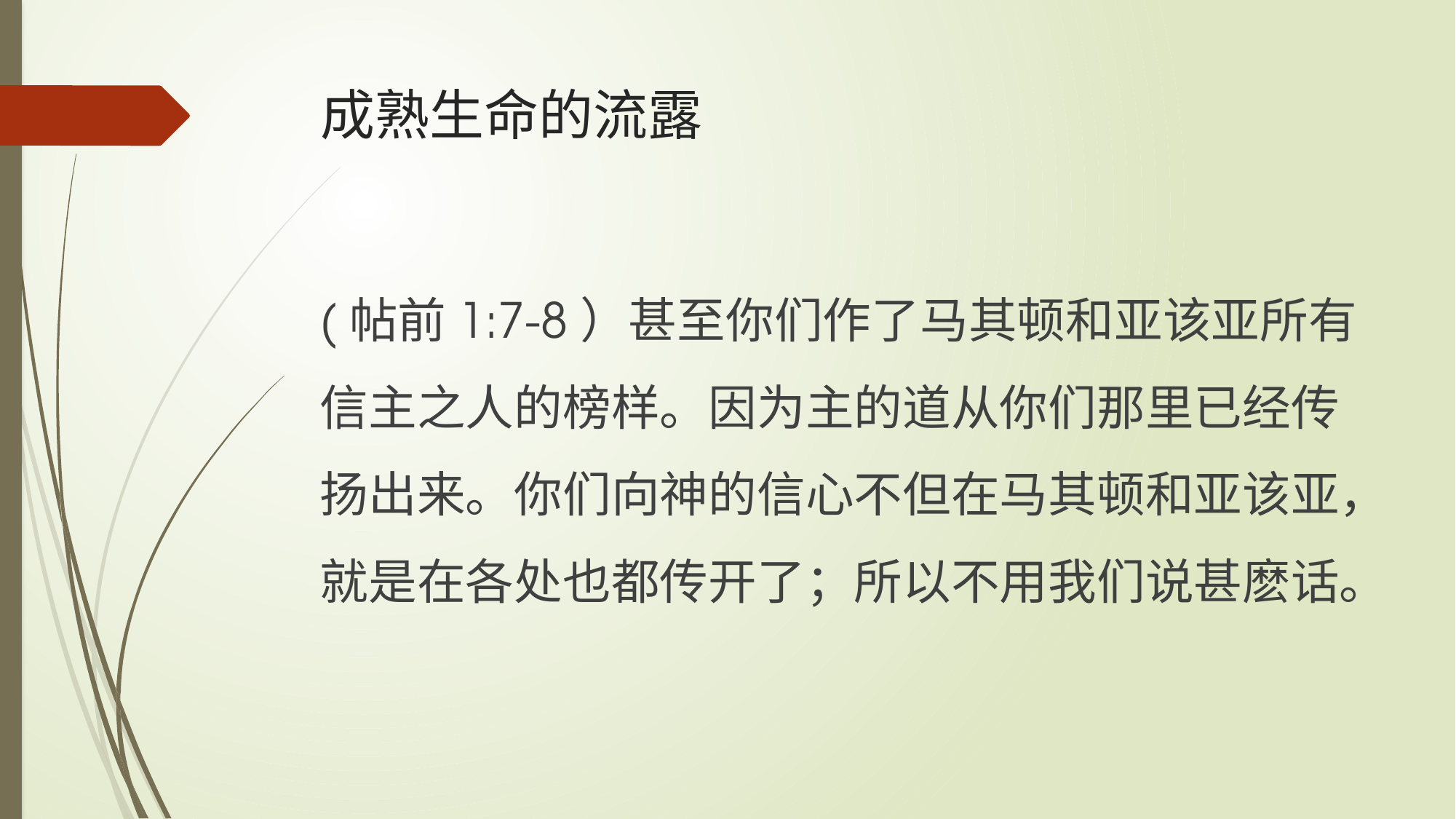

# 成熟生命的流露
(帖前1:7-8）甚至你们作了马其顿和亚该亚所有信主之人的榜样。因为主的道从你们那里已经传扬出来。你们向神的信心不但在马其顿和亚该亚，就是在各处也都传开了；所以不用我们说甚麽话。